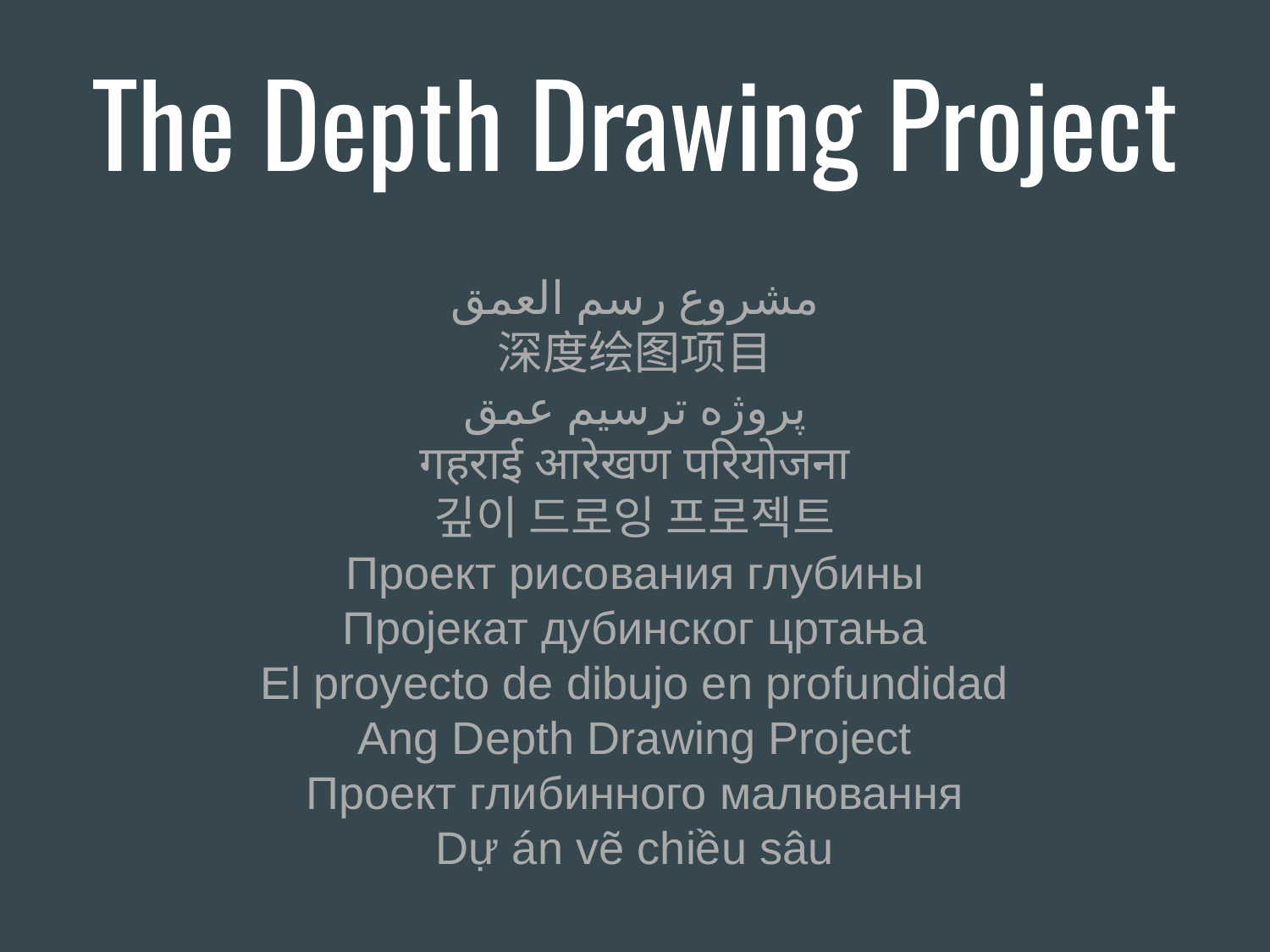

The Depth Drawing Project
مشروع رسم العمق
深度绘图项目
پروژه ترسیم عمق
गहराई आरेखण परियोजना
깊이 드로잉 프로젝트
Проект рисования глубины
Пројекат дубинског цртања
El proyecto de dibujo en profundidad
Ang Depth Drawing Project
Проект глибинного малювання
Dự án vẽ chiều sâu